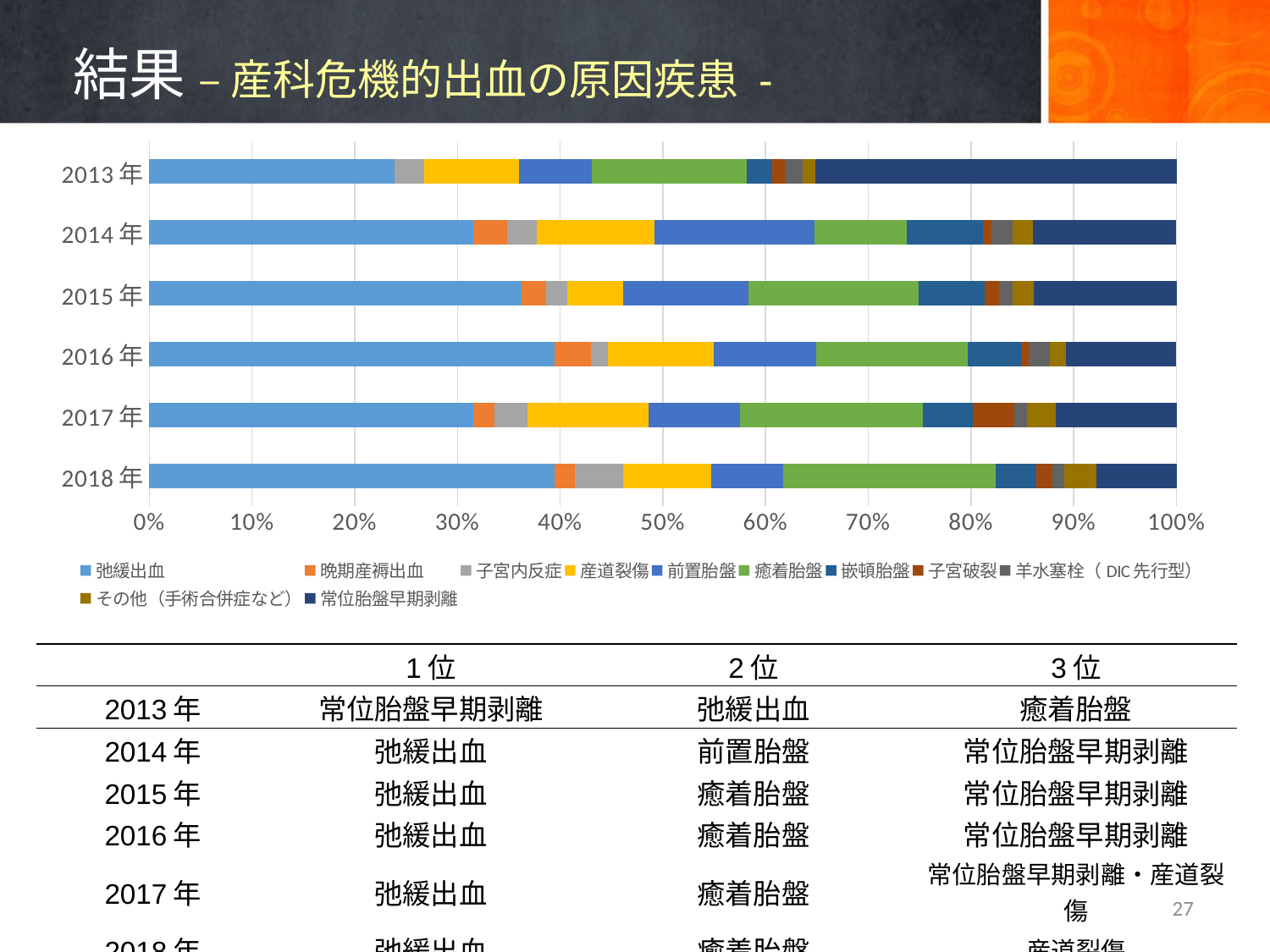

# 結果 – 産科危機的出血の原因疾患 -

### Chart

| Category | 弛緩出血 | 晩期産褥出血 | 子宮内反症 | 産道裂傷 | 前置胎盤 | 癒着胎盤 | 嵌頓胎盤 | 子宮破裂 | 羊水塞栓（DIC先行型） | その他（手術合併症など） | 常位胎盤早期剥離 |
|---|---|---|---|---|---|---|---|---|---|---|---|
| 2018年 | 101.0 | 5.0 | 12.0 | 22.0 | 18.0 | 53.0 | 10.0 | 4.0 | 3.0 | 8.0 | 20.0 |
| 2017年 | 78.0 | 5.0 | 8.0 | 29.0 | 22.0 | 44.0 | 12.0 | 10.0 | 3.0 | 7.0 | 29.0 |
| 2016年 | 99.0 | 9.0 | 4.0 | 26.0 | 25.0 | 37.0 | 13.0 | 2.0 | 5.0 | 4.0 | 27.0 |
| 2015年 | 107.0 | 7.0 | 6.0 | 16.0 | 36.0 | 49.0 | 19.0 | 4.0 | 4.0 | 6.0 | 41.0 |
| 2014年 | 77.0 | 8.0 | 7.0 | 28.0 | 38.0 | 22.0 | 18.0 | 2.0 | 5.0 | 5.0 | 34.0 |
| 2013年 | 57.0 | None | 7.0 | 22.0 | 17.0 | 36.0 | 6.0 | 3.0 | 4.0 | 3.0 | 84.0 |
|  | 1位 | 2位 | 3位 |
| --- | --- | --- | --- |
| 2013年 | 常位胎盤早期剥離 | 弛緩出血 | 癒着胎盤 |
| 2014年 | 弛緩出血 | 前置胎盤 | 常位胎盤早期剥離 |
| 2015年 | 弛緩出血 | 癒着胎盤 | 常位胎盤早期剥離 |
| 2016年 | 弛緩出血 | 癒着胎盤 | 常位胎盤早期剥離 |
| 2017年 | 弛緩出血 | 癒着胎盤 | 常位胎盤早期剥離・産道裂傷 |
| 2018年 | 弛緩出血 | 癒着胎盤 | 産道裂傷 |
27